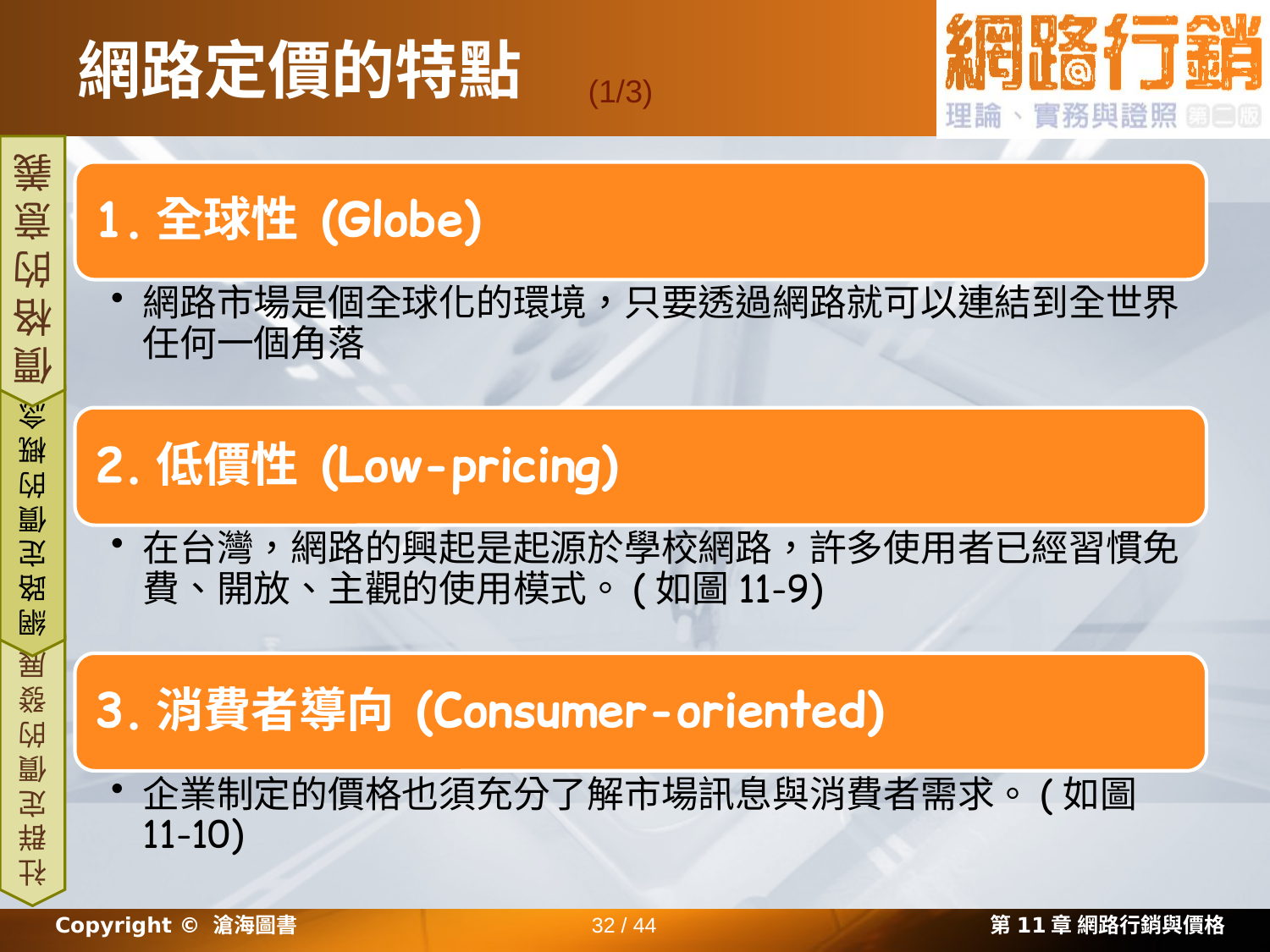

# 網路定價的特點
(1/3)
1.全球性 (Globe)
網路市場是個全球化的環境，只要透過網路就可以連結到全世界任何一個角落
2.低價性 (Low-pricing)
在台灣，網路的興起是起源於學校網路，許多使用者已經習慣免費、開放、主觀的使用模式。(如圖11-9)
3.消費者導向 (Consumer-oriented)
企業制定的價格也須充分了解市場訊息與消費者需求。(如圖11-10)
價格的意義
網路定價的概念
社群定價的發展
Copyright © 滄海圖書
32 / 44
第11章 網路行銷與價格